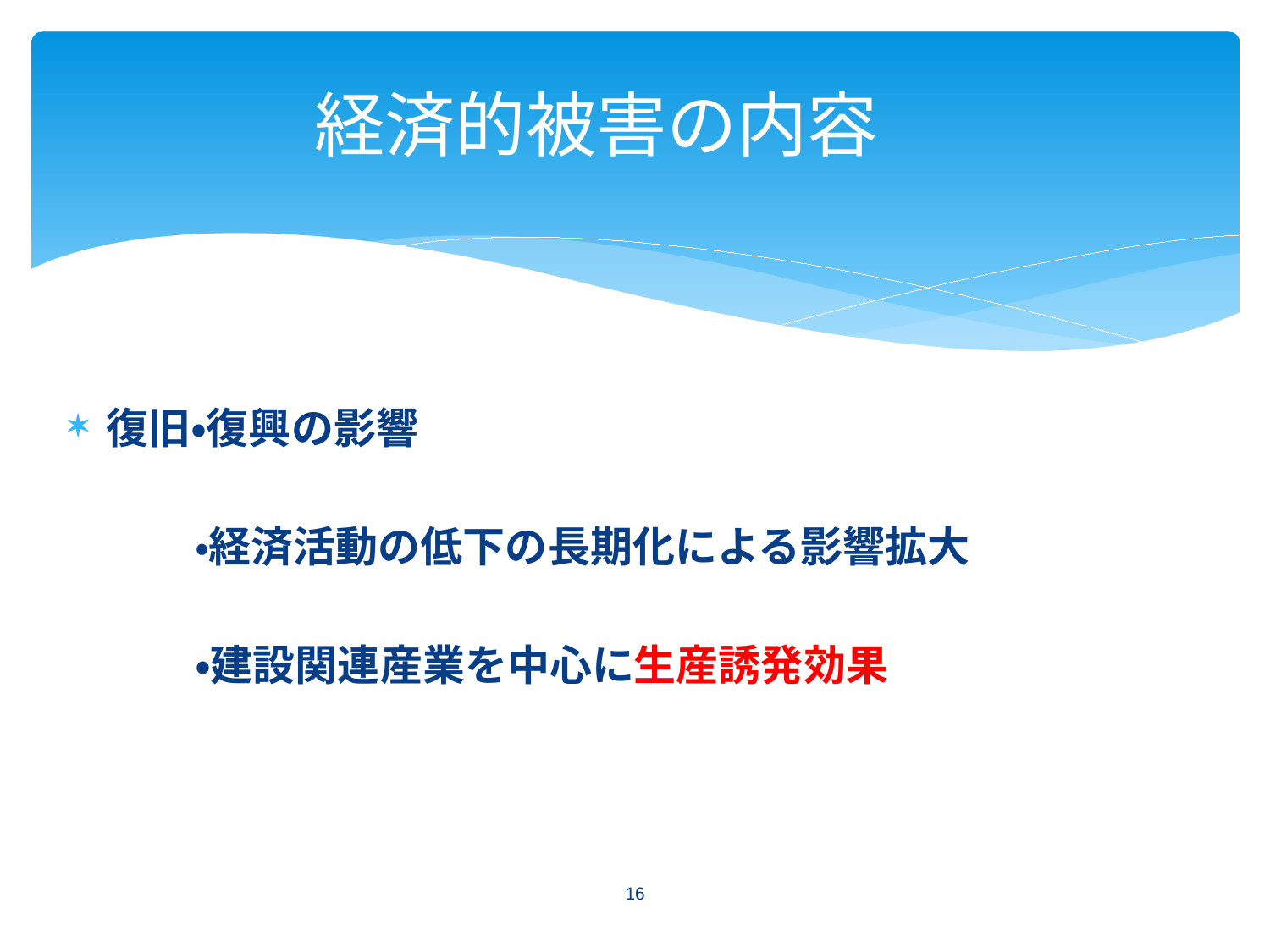

# 経済的被害の内容

復旧・復興の影響

	・経済活動の低下の長期化による影響拡大

	・建設関連産業を中心に生産誘発効果

16